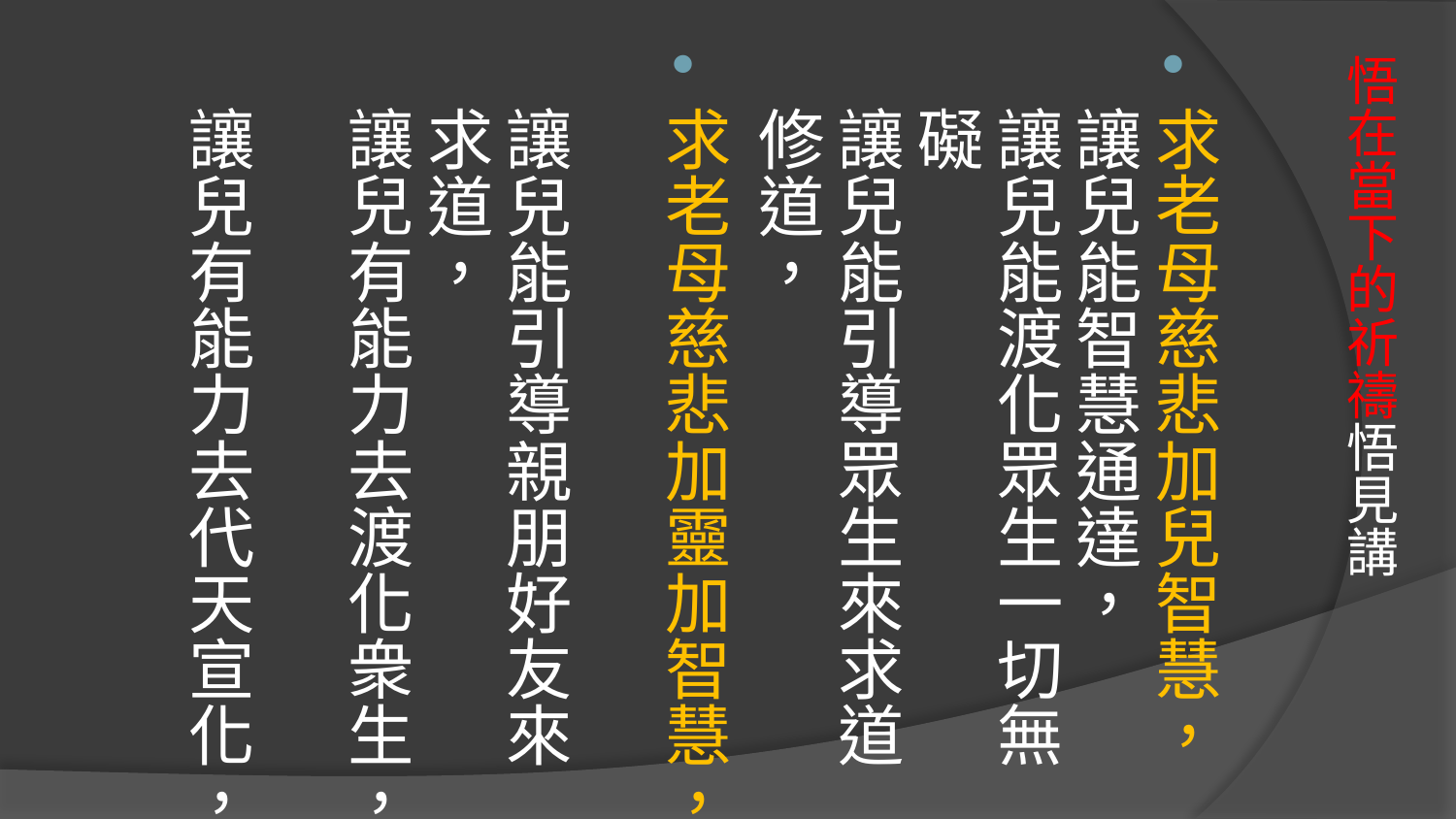

求老母慈悲加兒智慧，
讓兒能智慧通達，
讓兒能渡化眾生一切無礙
讓兒能引導眾生來求道修道，
求老母慈悲加靈加智慧，
讓兒能引導親朋好友來求道，
讓兒有能力去渡化衆生，
讓兒有能力去代天宣化，

# 悟在當下的祈禱悟見講